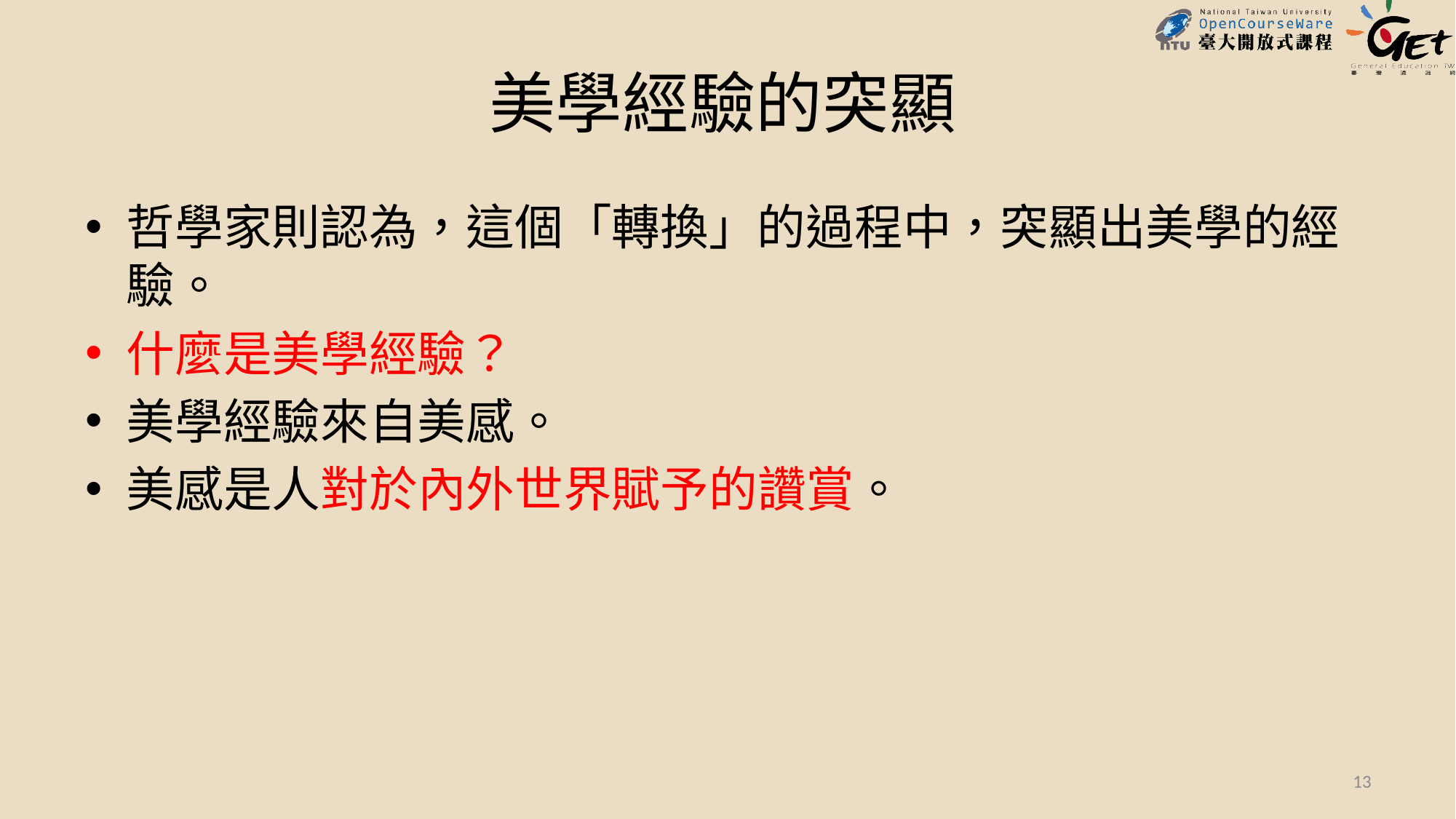

# 美學經驗的突顯
哲學家則認為，這個「轉換」的過程中，突顯出美學的經驗。
什麼是美學經驗？
美學經驗來自美感。
美感是人對於內外世界賦予的讚賞。
13